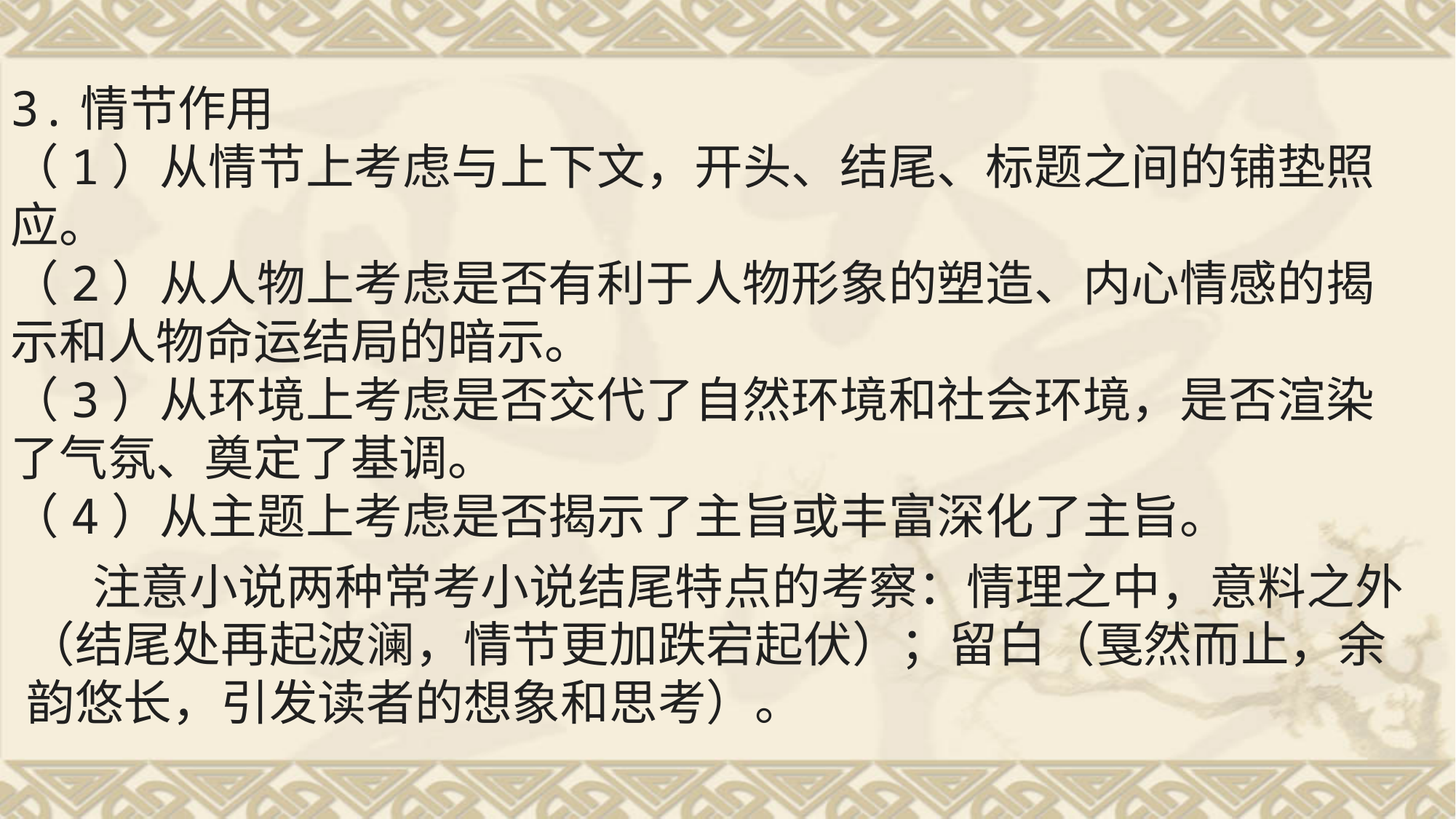

3.情节作用
（1）从情节上考虑与上下文，开头、结尾、标题之间的铺垫照应。
（2）从人物上考虑是否有利于人物形象的塑造、内心情感的揭示和人物命运结局的暗示。
（3）从环境上考虑是否交代了自然环境和社会环境，是否渲染了气氛、奠定了基调。
（4）从主题上考虑是否揭示了主旨或丰富深化了主旨。

       注意小说两种常考小说结尾特点的考察：情理之中，意料之外（结尾处再起波澜，情节更加跌宕起伏）；留白（戛然而止，余韵悠长，引发读者的想象和思考）。